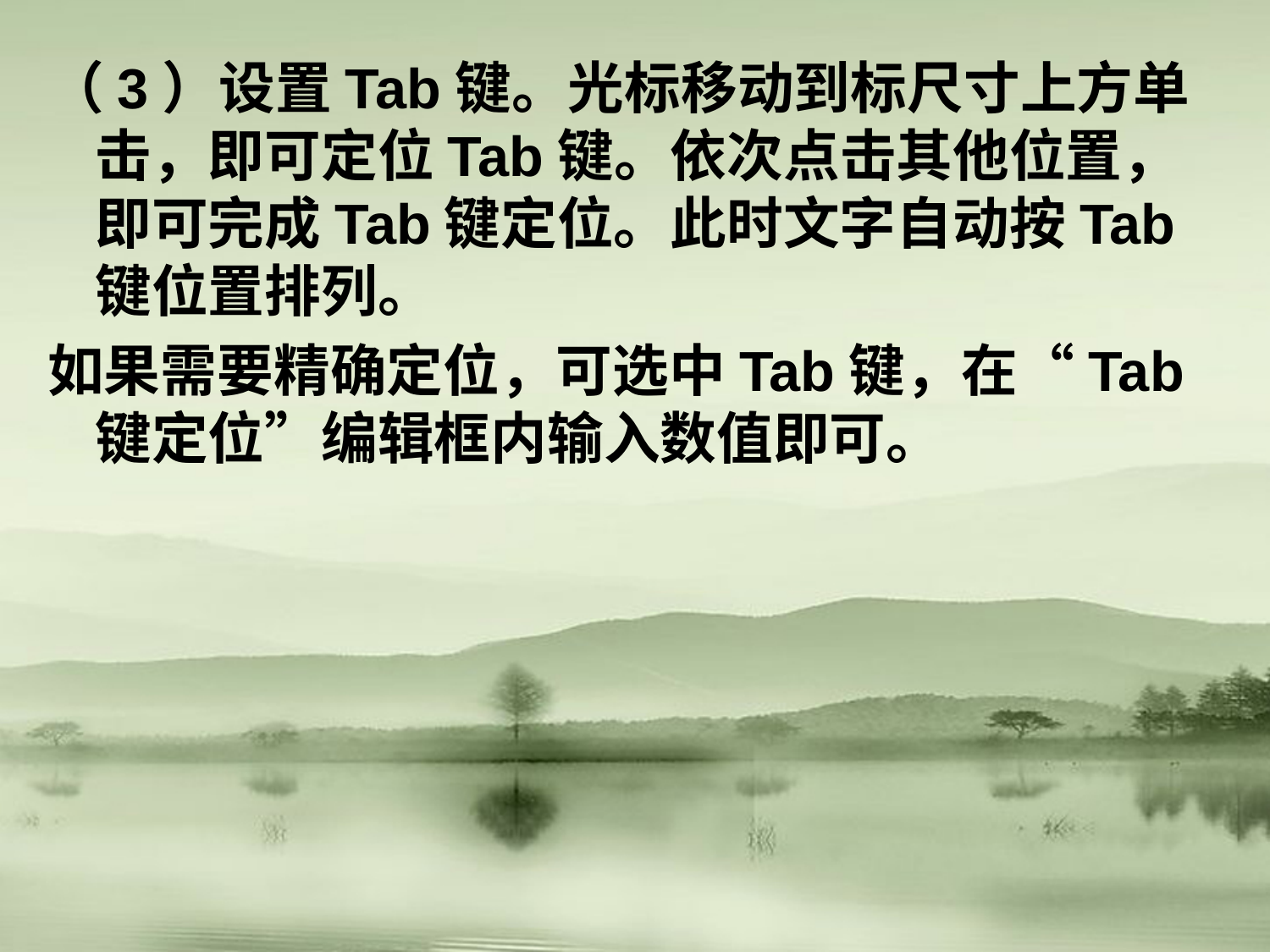

（3）设置Tab键。光标移动到标尺寸上方单击，即可定位Tab键。依次点击其他位置，即可完成Tab键定位。此时文字自动按Tab键位置排列。
如果需要精确定位，可选中Tab键，在“Tab键定位”编辑框内输入数值即可。